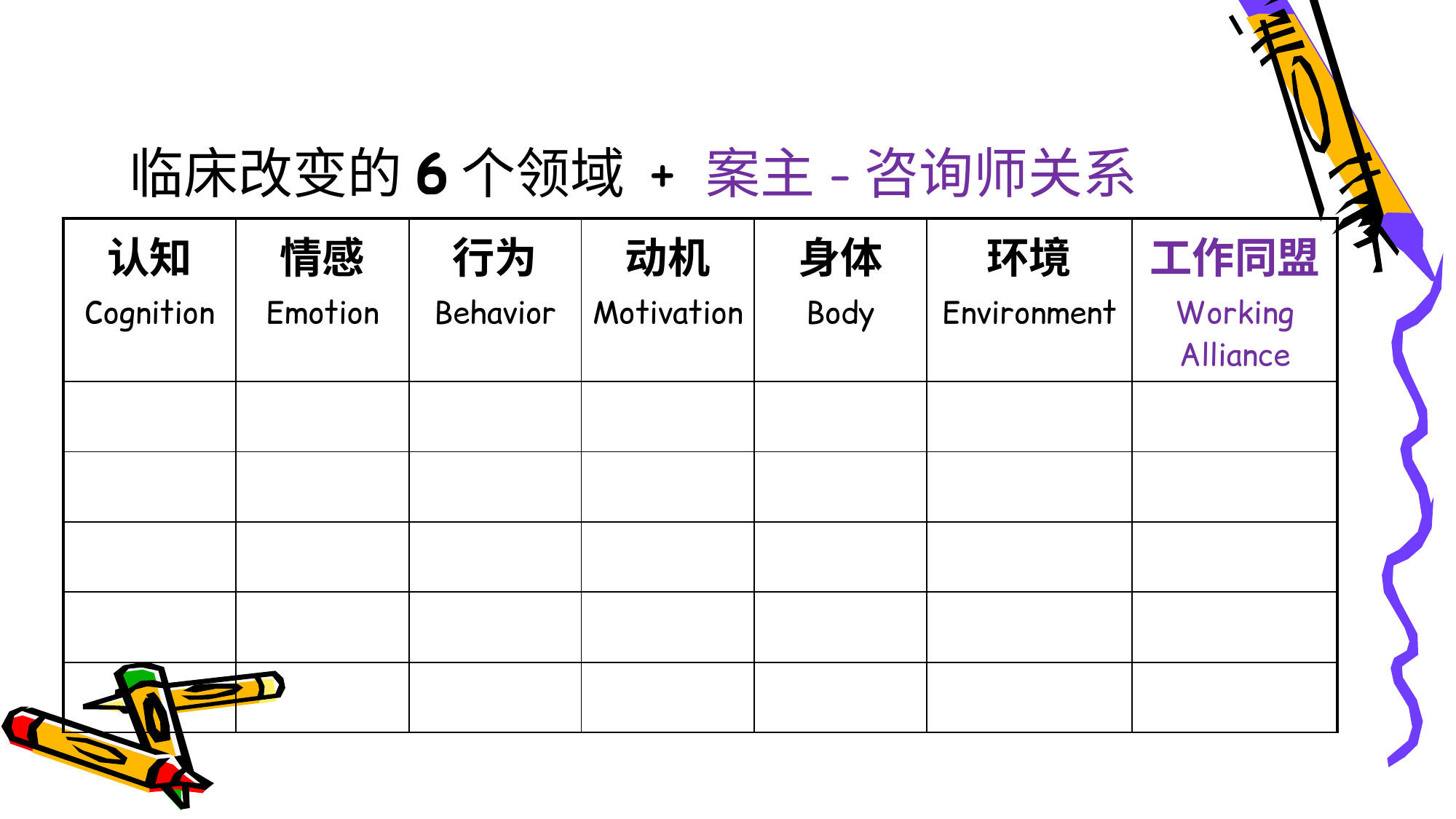

临床改变的6个领域 + 案主-咨询师关系
| 认知 Cognition | 情感 Emotion | 行为 Behavior | 动机 Motivation | 身体 Body | 环境 Environment | 工作同盟 Working Alliance |
| --- | --- | --- | --- | --- | --- | --- |
|  |  |  |  |  |  |  |
|  |  |  |  |  |  |  |
|  |  |  |  |  |  |  |
|  |  |  |  |  |  |  |
|  |  |  |  |  |  |  |